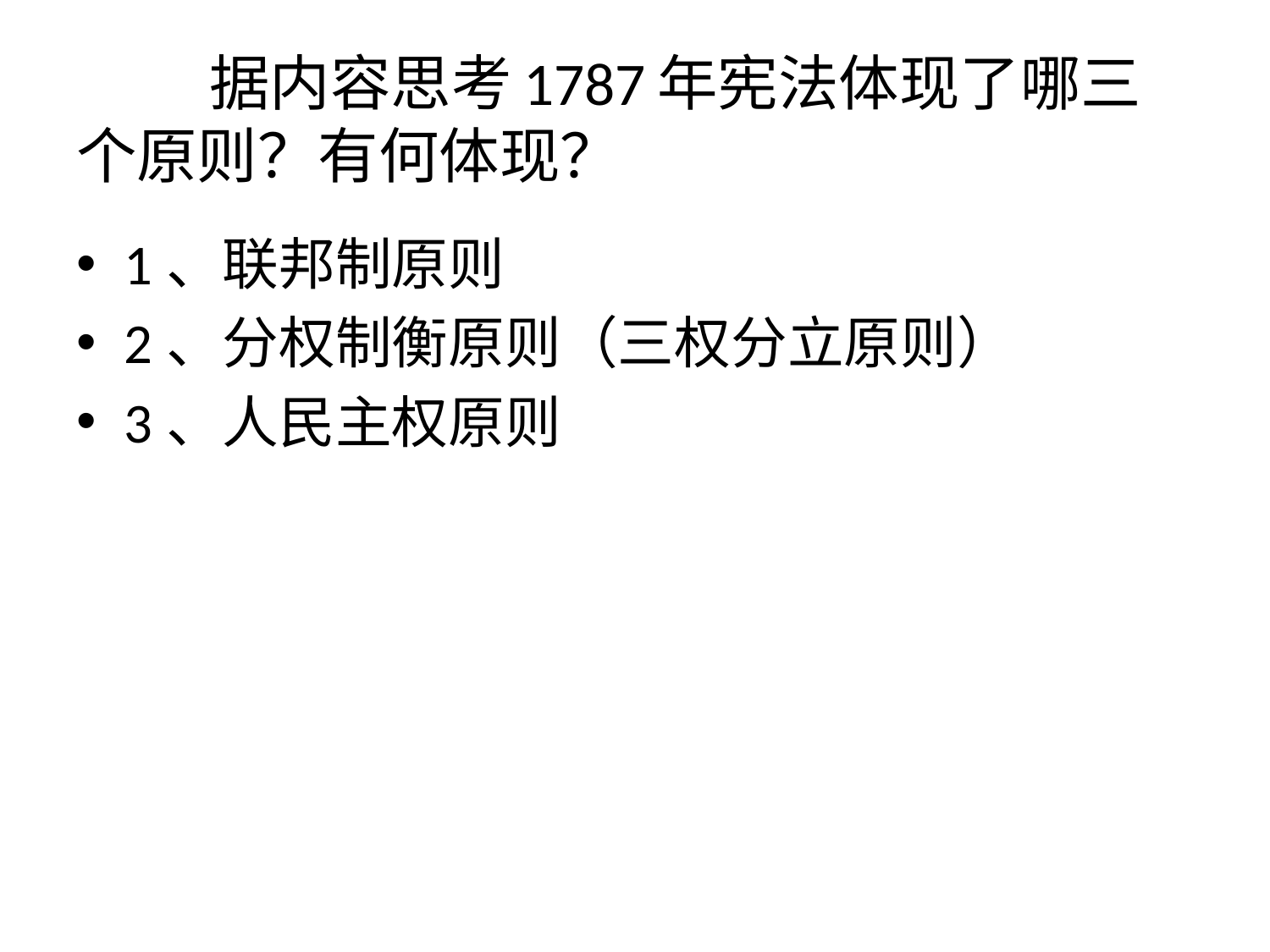

# 据内容思考1787年宪法体现了哪三个原则？有何体现？
1、联邦制原则
2、分权制衡原则（三权分立原则）
3、人民主权原则